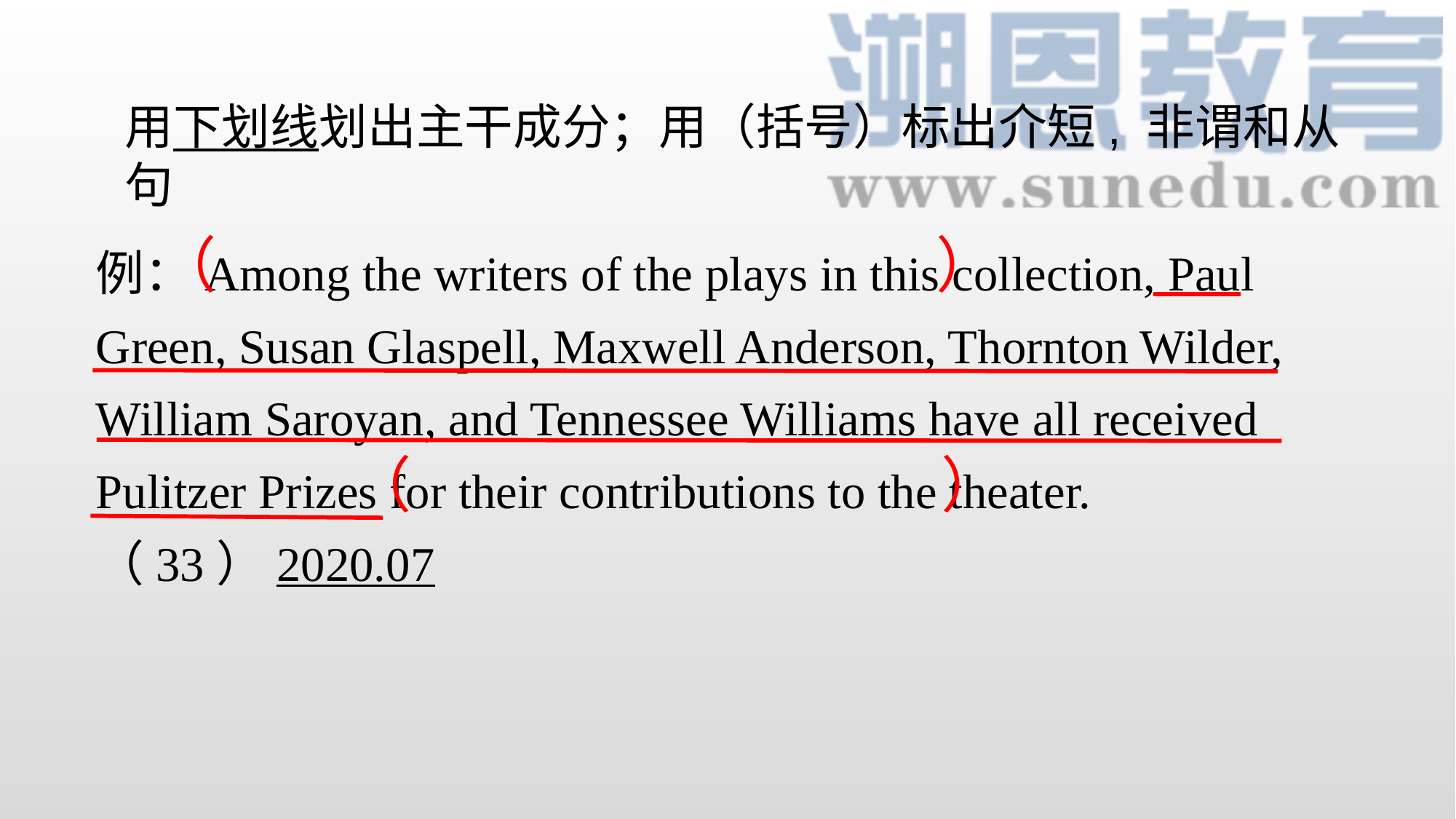

用下划线划出主干成分；用（括号）标出介短, 非谓和从句
例：Among the writers of the plays in this collection, Paul Green, Susan Glaspell, Maxwell Anderson, Thornton Wilder, William Saroyan, and Tennessee Williams have all received Pulitzer Prizes for their contributions to the theater.（33）2020.07
（                                                     ）

（                                       ）